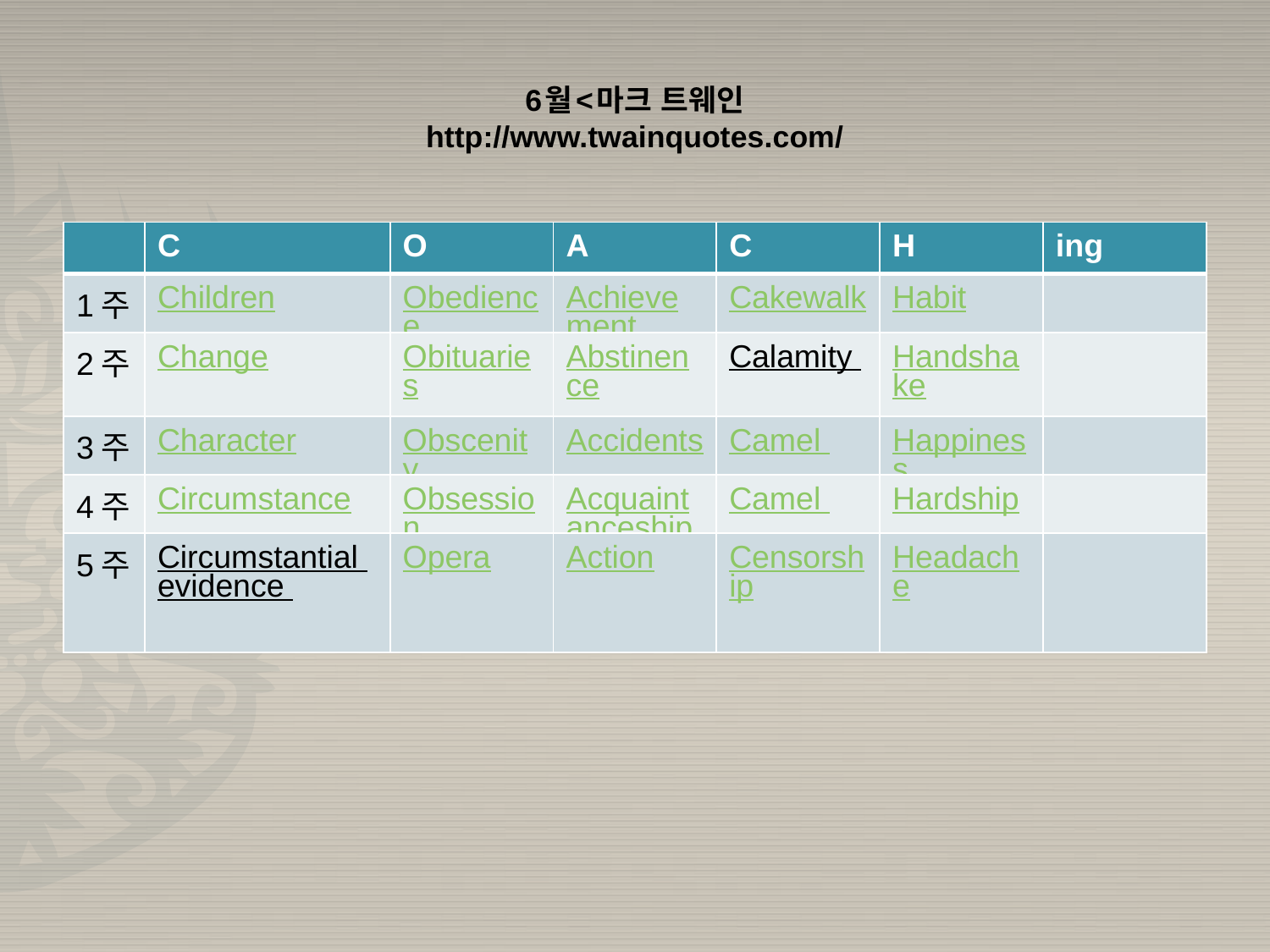

# 6월<마크 트웨인 http://www.twainquotes.com/
|  | C | O | A | C | H | ing |
| --- | --- | --- | --- | --- | --- | --- |
| 1주 | Children | Obedience | Achievement | Cakewalk | Habit |  |
| 2주 | Change | Obituaries | Abstinence | Calamity | Handshake |  |
| 3주 | Character | Obscenity | Accidents | Camel | Happiness |  |
| 4주 | Circumstance | Obsession | Acquaintanceship | Camel | Hardship |  |
| 5주 | Circumstantial evidence | Opera | Action | Censorship | Headache |  |